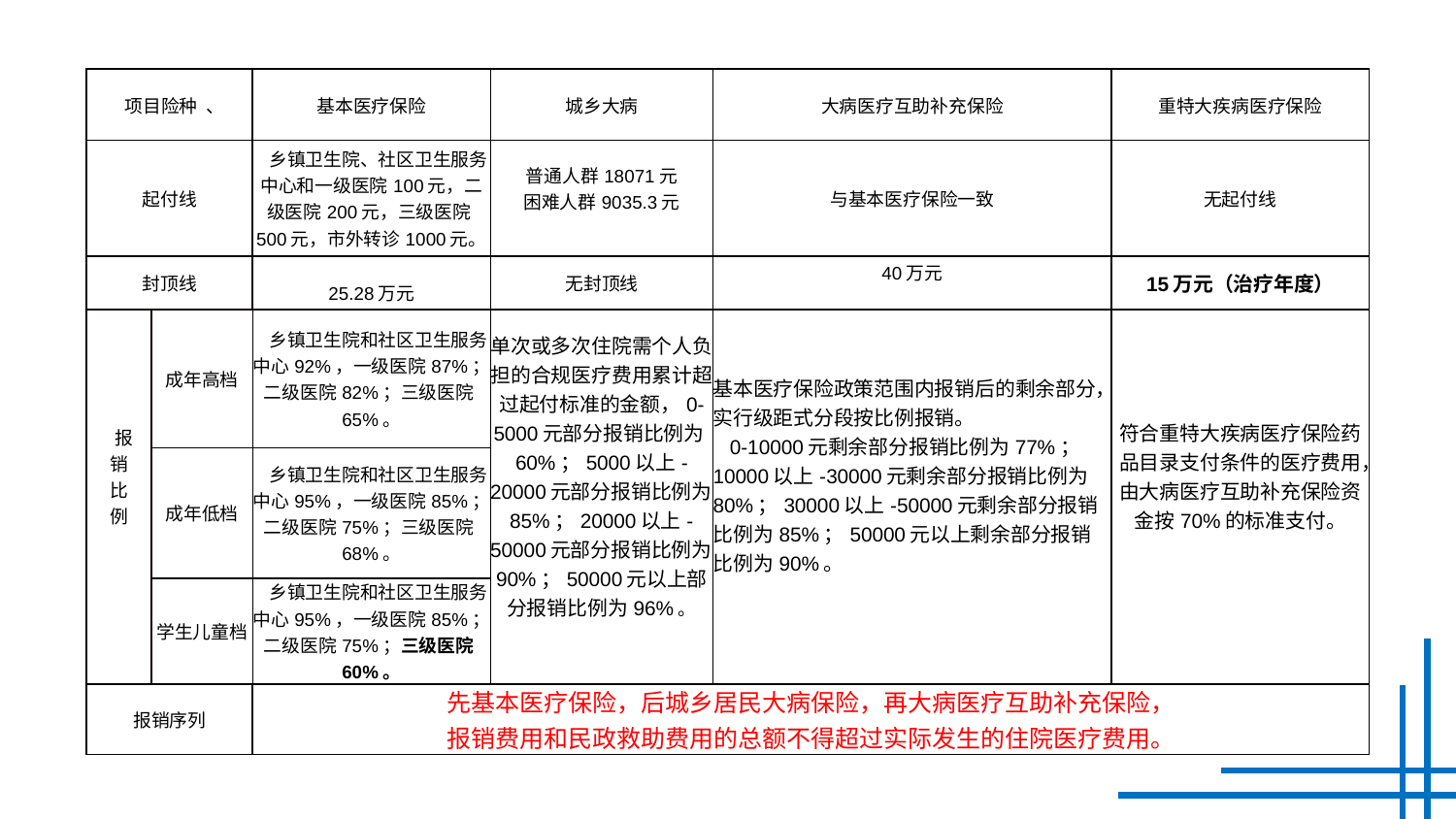

| 项目险种 、 |  | 基本医疗保险 | 城乡大病 | 大病医疗互助补充保险 | 重特大疾病医疗保险 |
| --- | --- | --- | --- | --- | --- |
| 起付线 |  | 乡镇卫生院、社区卫生服务中心和一级医院100元，二级医院200元，三级医院500元，市外转诊1000元。 | 普通人群18071元 困难人群9035.3元 | 与基本医疗保险一致 | 无起付线 |
| 封顶线 |  | 25.28万元 | 无封顶线 | 40万元 | 15万元（治疗年度） |
| 报 销 比 例 | 成年高档 | 乡镇卫生院和社区卫生服务中心92%，一级医院87%；二级医院82%；三级医院65%。 | 单次或多次住院需个人负担的合规医疗费用累计超过起付标准的金额，0-5000元部分报销比例为60%；5000以上-20000元部分报销比例为85%；20000以上-50000元部分报销比例为90%；50000元以上部分报销比例为96%。 | 基本医疗保险政策范围内报销后的剩余部分，实行级距式分段按比例报销。 0-10000元剩余部分报销比例为77%；10000以上-30000元剩余部分报销比例为80%；30000以上-50000元剩余部分报销比例为85%；50000元以上剩余部分报销比例为90%。 | 符合重特大疾病医疗保险药品目录支付条件的医疗费用，由大病医疗互助补充保险资金按70%的标准支付。 |
|  | 成年低档 | 乡镇卫生院和社区卫生服务中心95%，一级医院85%；二级医院75%；三级医院68%。 |  |  |  |
|  | 学生儿童档 | 乡镇卫生院和社区卫生服务中心95%，一级医院85%；二级医院75%；三级医院60%。 |  |  |  |
| 报销序列 |  | 先基本医疗保险，后城乡居民大病保险，再大病医疗互助补充保险， 报销费用和民政救助费用的总额不得超过实际发生的住院医疗费用。 |  |  |  |